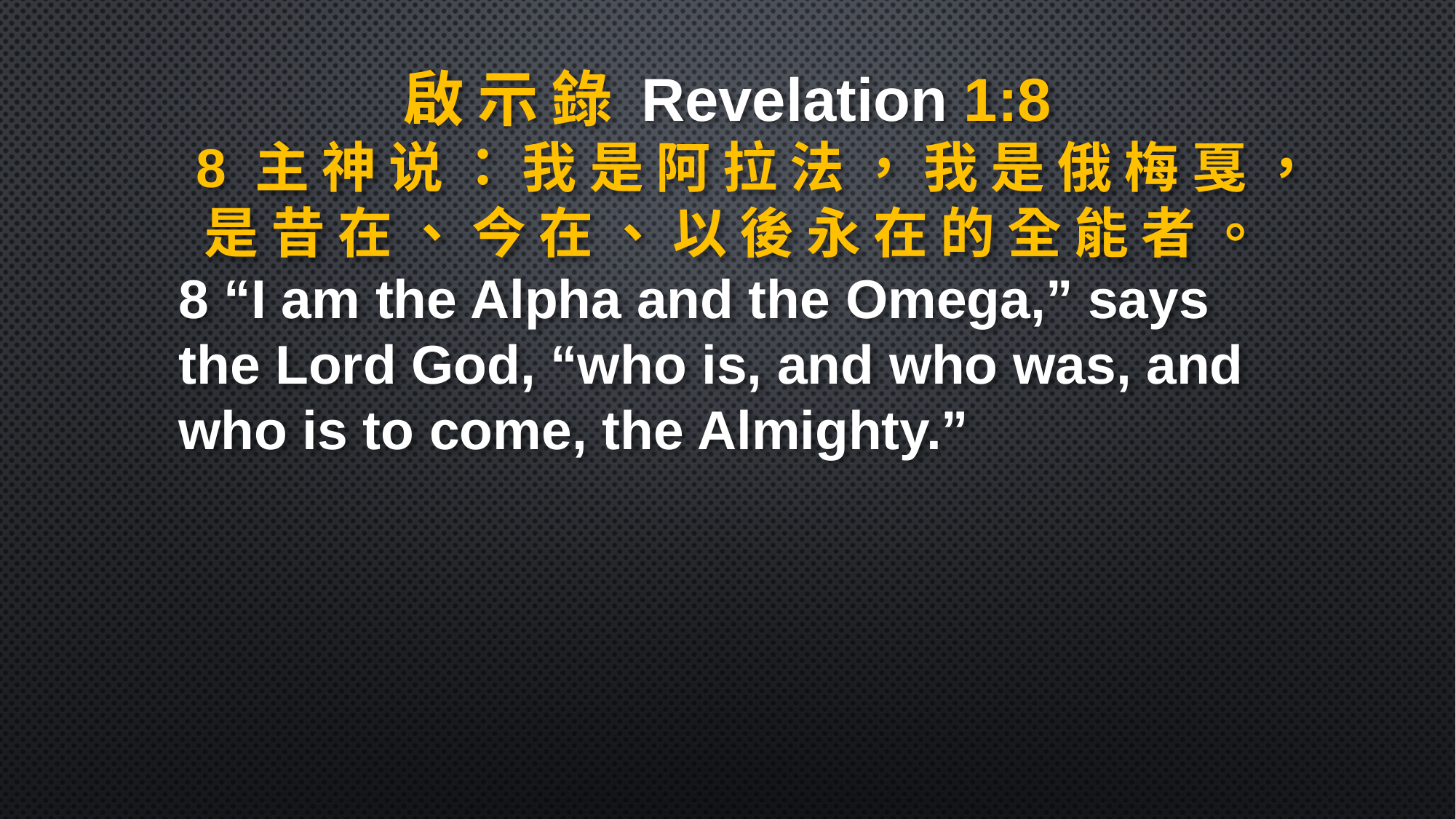

啟 示 錄 Revelation 1:8
8 主 神 说 ： 我 是 阿 拉 法 ， 我 是 俄 梅 戛 ， 是 昔 在 、 今 在 、 以 後 永 在 的 全 能 者 。
8 “I am the Alpha and the Omega,” says the Lord God, “who is, and who was, and who is to come, the Almighty.”